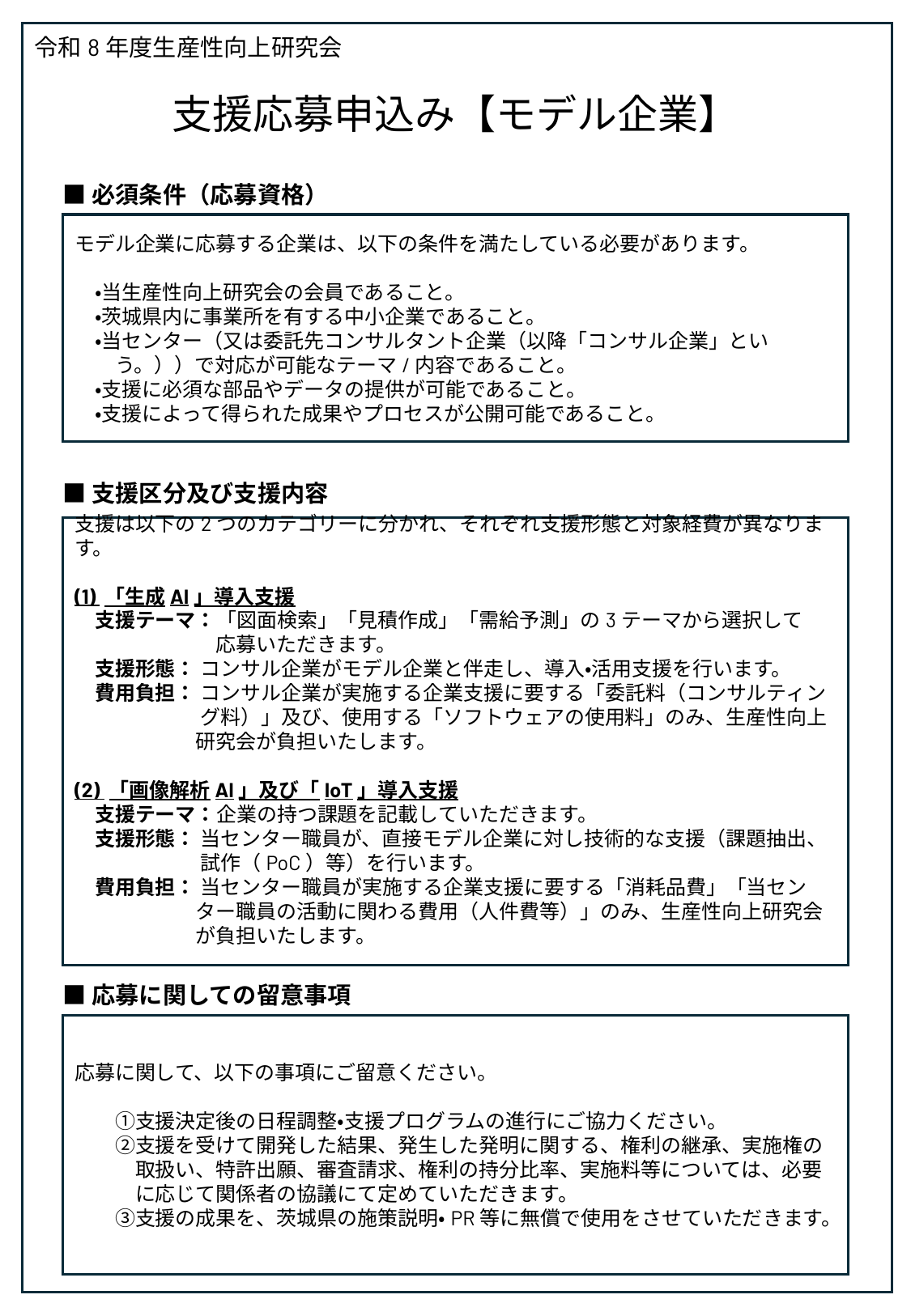

令和8年度生産性向上研究会
# 支援応募申込み【モデル企業】
■必須条件（応募資格）
モデル企業に応募する企業は、以下の条件を満たしている必要があります。

　・当生産性向上研究会の会員であること。
　・茨城県内に事業所を有する中小企業であること。
　・当センター（又は委託先コンサルタント企業（以降「コンサル企業」とい
　　う。））で対応が可能なテーマ/内容であること。
　・支援に必須な部品やデータの提供が可能であること。
　・支援によって得られた成果やプロセスが公開可能であること。
■支援区分及び支援内容
支援は以下の2つのカテゴリーに分かれ、それぞれ支援形態と対象経費が異なります。

(1) 「生成AI」導入支援
　支援テーマ：「図面検索」「見積作成」「需給予測」の3テーマから選択して
　　　　　　　応募いただきます。
　支援形態： コンサル企業がモデル企業と伴走し、導入・活用支援を行います。
　費用負担： コンサル企業が実施する企業支援に要する「委託料（コンサルティン
　　　　　　 グ料）」及び、使用する「ソフトウェアの使用料」のみ、生産性向上
　　　　　　研究会が負担いたします。

(2) 「画像解析AI」及び「IoT」導入支援
　支援テーマ：企業の持つ課題を記載していただきます。
　支援形態： 当センター職員が、直接モデル企業に対し技術的な支援（課題抽出、
　　　　　　 試作（PoC）等）を行います。
　費用負担： 当センター職員が実施する企業支援に要する「消耗品費」「当セン
　　　　　　ター職員の活動に関わる費用（人件費等）」のみ、生産性向上研究会
　　　　　　が負担いたします。

■応募に関しての留意事項

応募に関して、以下の事項にご留意ください。

　　①支援決定後の日程調整・支援プログラムの進行にご協力ください。
　　②支援を受けて開発した結果、発生した発明に関する、権利の継承、実施権の
　　　取扱い、特許出願、審査請求、権利の持分比率、実施料等については、必要
　　　に応じて関係者の協議にて定めていただきます。
　　③支援の成果を、茨城県の施策説明・PR等に無償で使用をさせていただきます。